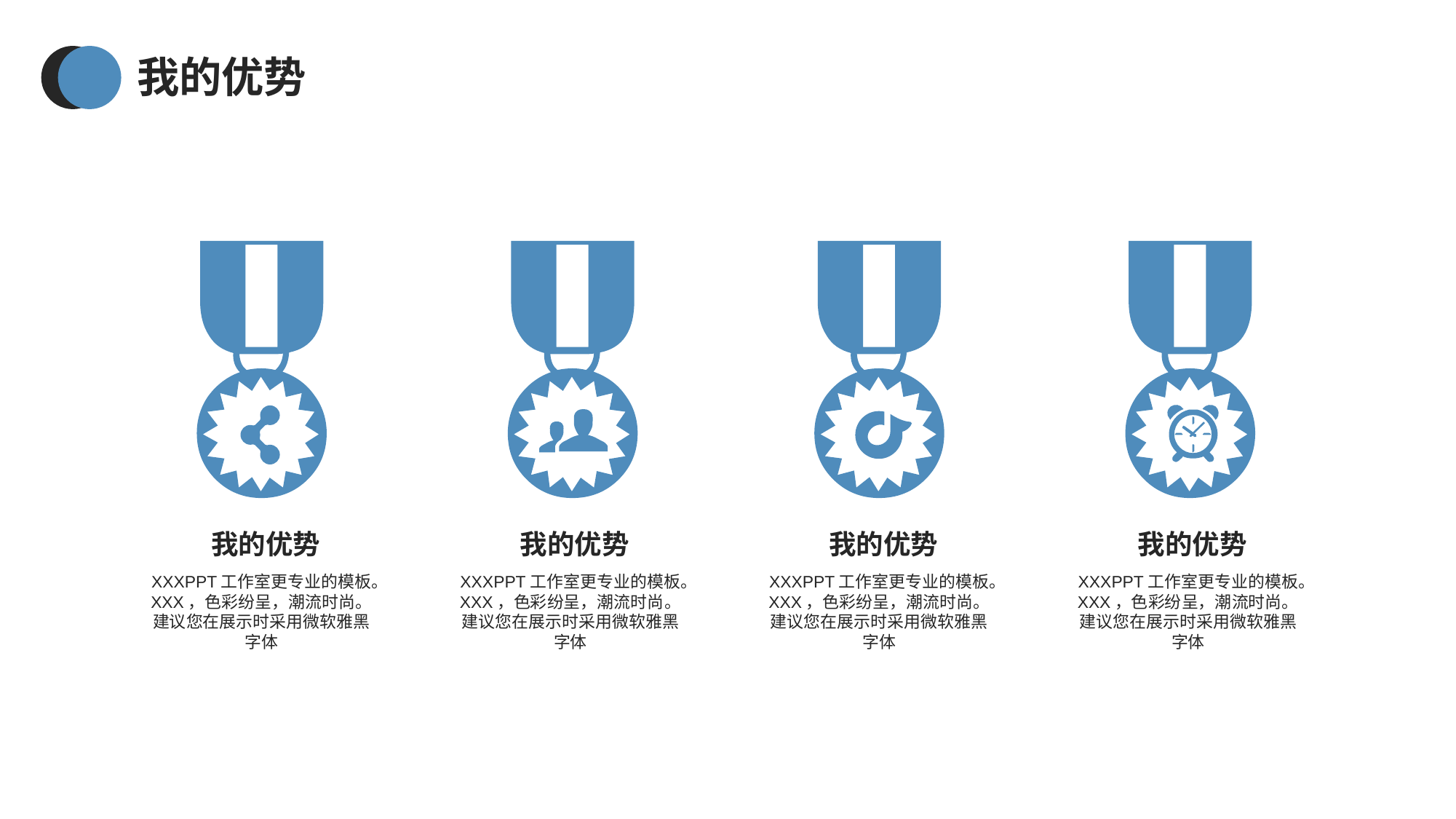

我的优势

我的优势
我的优势
我的优势
我的优势
XXXPPT工作室更专业的模板。XXX，色彩纷呈，潮流时尚。建议您在展示时采用微软雅黑字体
XXXPPT工作室更专业的模板。XXX，色彩纷呈，潮流时尚。建议您在展示时采用微软雅黑字体
XXXPPT工作室更专业的模板。XXX，色彩纷呈，潮流时尚。建议您在展示时采用微软雅黑字体
XXXPPT工作室更专业的模板。XXX，色彩纷呈，潮流时尚。建议您在展示时采用微软雅黑字体